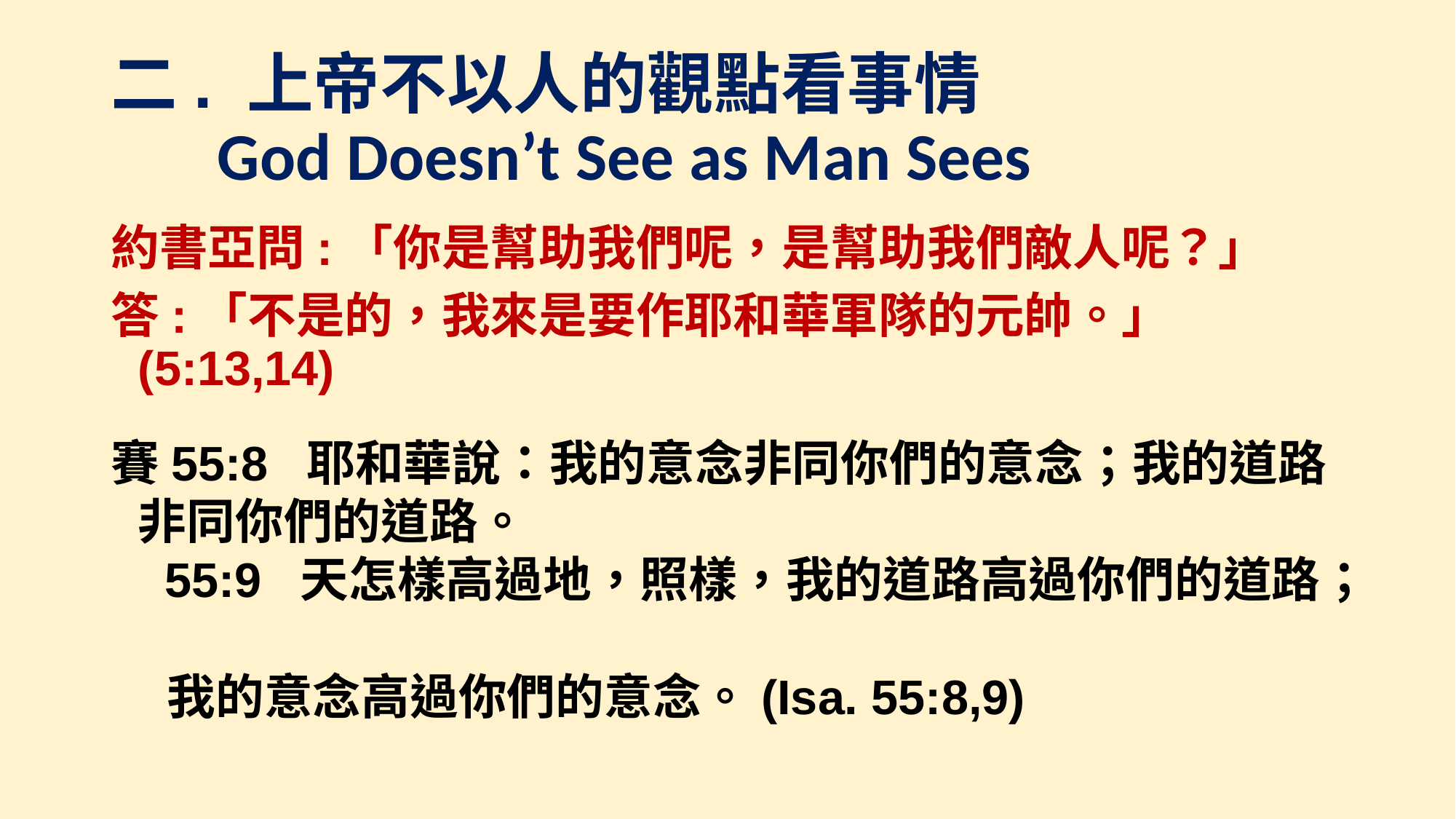

# 二. 上帝不以人的觀點看事情 God Doesn’t See as Man Sees
約書亞問:「你是幫助我們呢，是幫助我們敵人呢？」
答:「不是的，我來是要作耶和華軍隊的元帥。」(5:13,14)

賽55:8  耶和華說：我的意念非同你們的意念；我的道路非同你們的道路。
    55:9  天怎樣高過地，照樣，我的道路高過你們的道路；
    我的意念高過你們的意念。(Isa. 55:8,9)